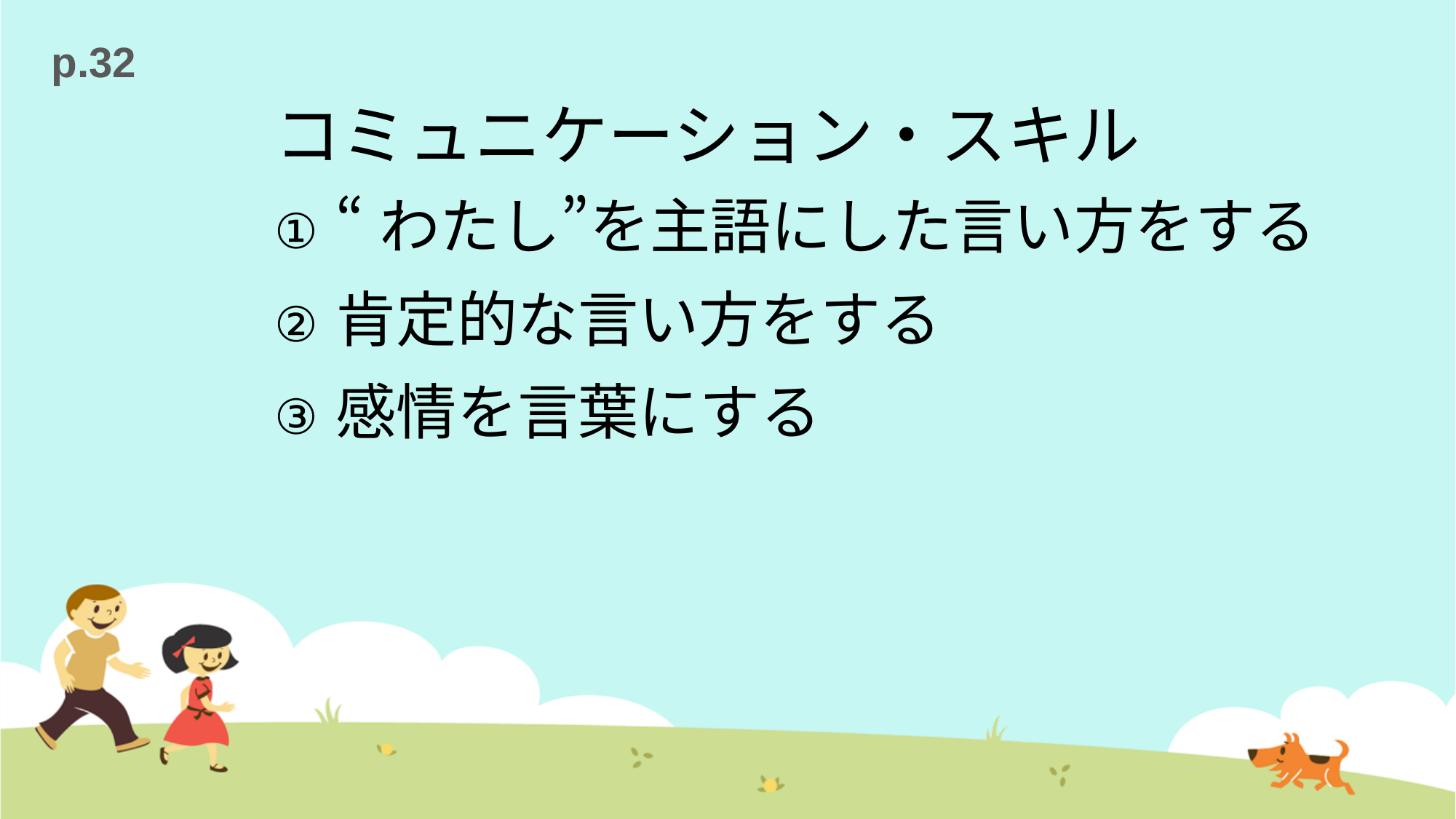

p.32
# コミュニケーション・スキル
“わたし”を主語にした言い方をする
肯定的な言い方をする
感情を言葉にする